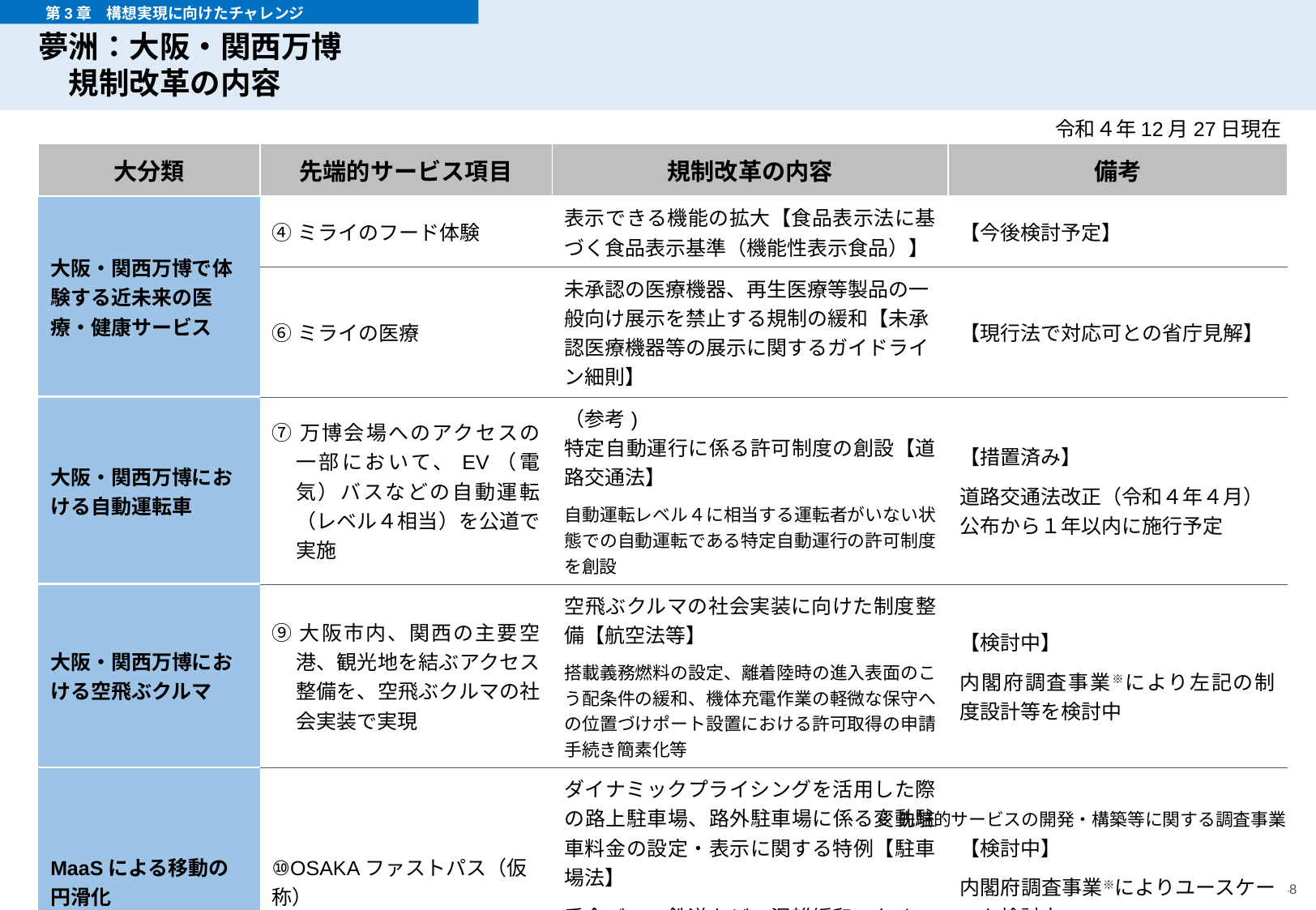

# 夢洲：大阪・関西万博 　規制改革の内容
　　　第3章　構想実現に向けたチャレンジ
令和４年12月27日現在
| 大分類 | 先端的サービス項目 | 規制改革の内容 | 備考 |
| --- | --- | --- | --- |
| 大阪・関西万博で体験する近未来の医療・健康サービス | ④ミライのフード体験 | 表示できる機能の拡大【食品表示法に基づく食品表示基準（機能性表示食品）】 | 【今後検討予定】 |
|  | ⑥ミライの医療 | 未承認の医療機器、再生医療等製品の一般向け展示を禁止する規制の緩和【未承認医療機器等の展示に関するガイドライン細則】 | 【現行法で対応可との省庁見解】 |
| 大阪・関西万博における自動運転車 | ⑦万博会場へのアクセスの一部において、EV（電気）バスなどの自動運転（レベル４相当）を公道で実施 | （参考) 特定自動運行に係る許可制度の創設【道路交通法】 自動運転レベル４に相当する運転者がいない状態での自動運転である特定自動運行の許可制度を創設 | 【措置済み】 道路交通法改正（令和４年４月） 公布から１年以内に施行予定 |
| 大阪・関西万博における空飛ぶクルマ | ⑨大阪市内、関西の主要空港、観光地を結ぶアクセス整備を、空飛ぶクルマの社会実装で実現 | 空飛ぶクルマの社会実装に向けた制度整備【航空法等】 搭載義務燃料の設定、離着陸時の進入表面のこう配条件の緩和、機体充電作業の軽微な保守への位置づけポート設置における許可取得の申請手続き簡素化等 | 【検討中】 内閣府調査事業※により左記の制度設計等を検討中 |
| MaaSによる移動の円滑化 | ⑩OSAKAファストパス（仮称） | ダイナミックプライシングを活用した際の路上駐車場、路外駐車場に係る変動駐車料金の設定・表示に関する特例【駐車場法】 乗合バス、鉄道などの混雑緩和のための変動運賃などの設定に関する特例【道路運送法、鉄道事業法】 | 【検討中】 内閣府調査事業※によりユースケースを検討中 |
※先端的サービスの開発・構築等に関する調査事業
48